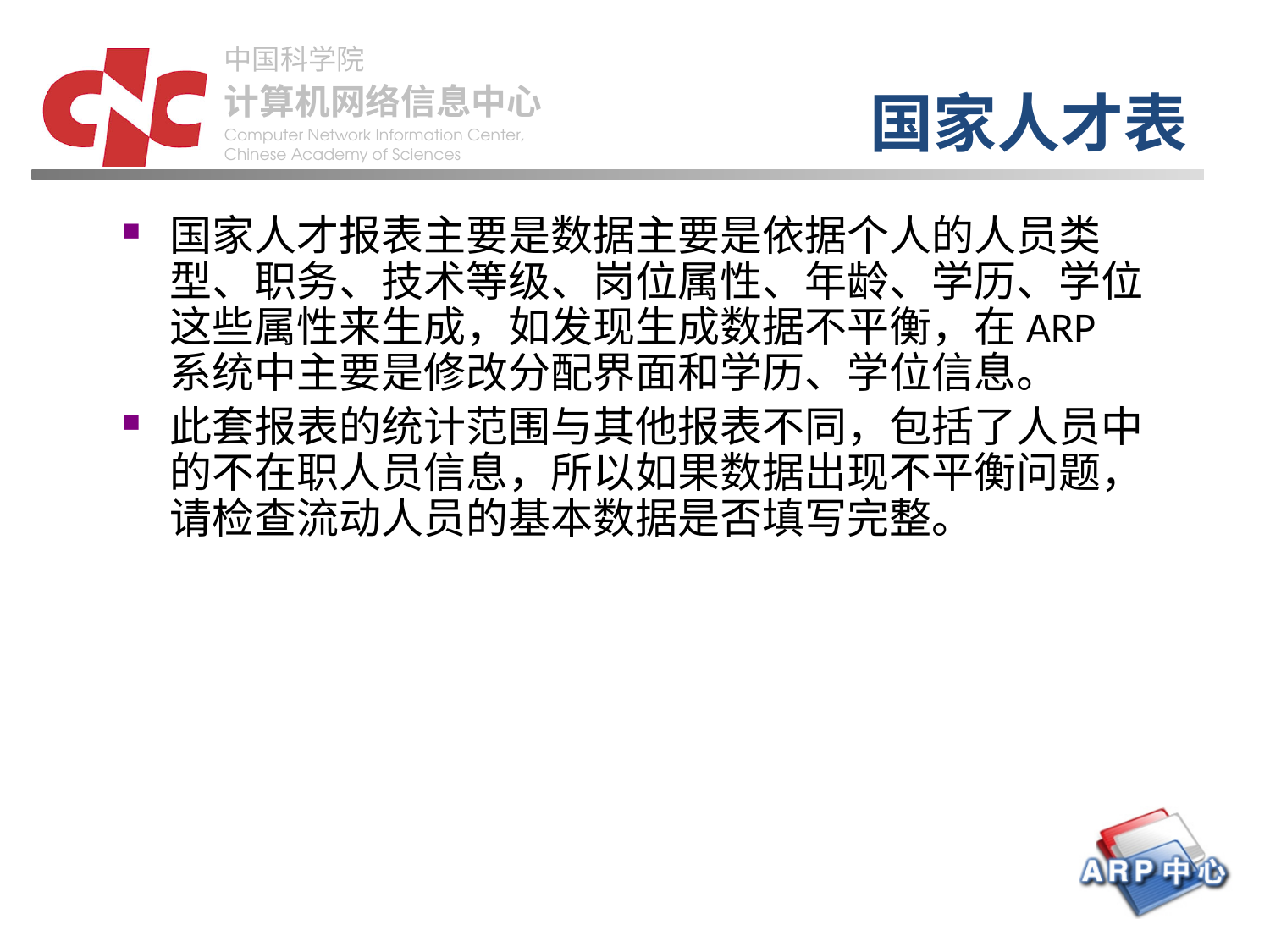

# 国家人才表
国家人才报表主要是数据主要是依据个人的人员类型、职务、技术等级、岗位属性、年龄、学历、学位这些属性来生成，如发现生成数据不平衡，在ARP系统中主要是修改分配界面和学历、学位信息。
此套报表的统计范围与其他报表不同，包括了人员中的不在职人员信息，所以如果数据出现不平衡问题，请检查流动人员的基本数据是否填写完整。